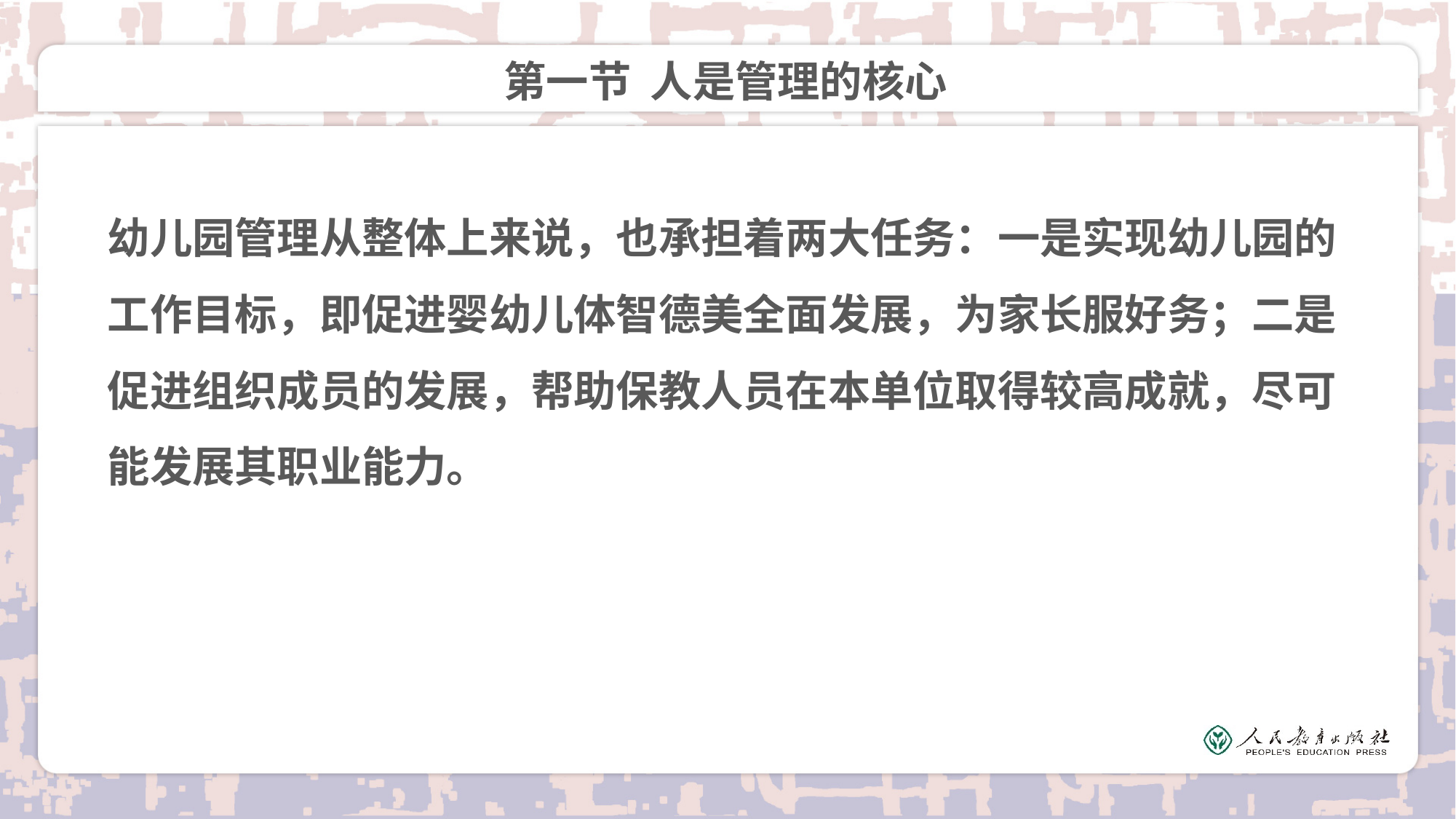

# 第一节  人是管理的核心
幼儿园管理从整体上来说，也承担着两大任务：一是实现幼儿园的工作目标，即促进婴幼儿体智德美全面发展，为家长服好务；二是促进组织成员的发展，帮助保教人员在本单位取得较高成就，尽可能发展其职业能力。